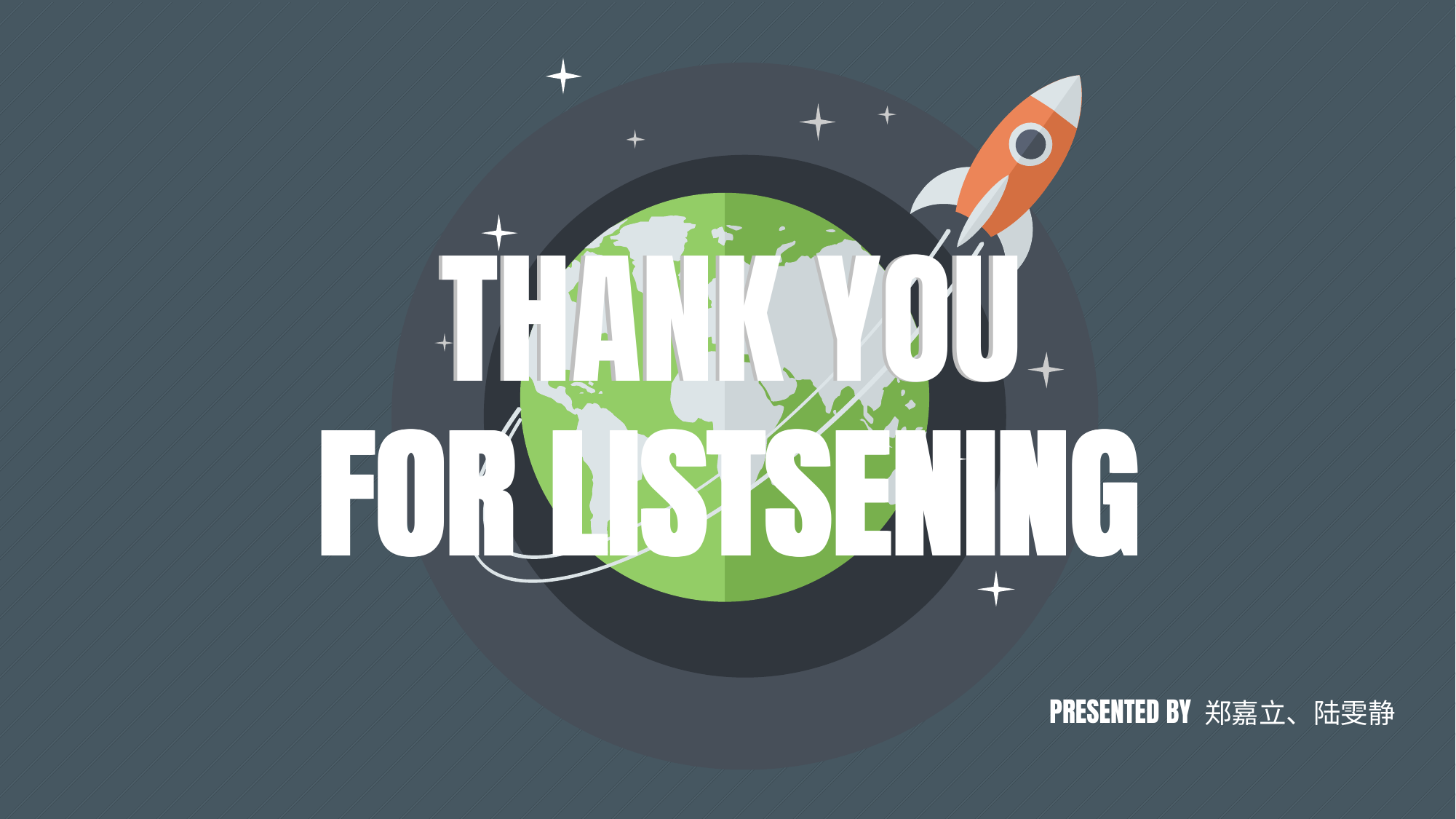

THANK YOU
FOR LISTSENING
THANK YOU
FOR LISTSENING
THANK YOU
FOR LISTSENING
THANK YOU
FOR LISTSENING
PRESENTED BY 郑嘉立、陆雯静